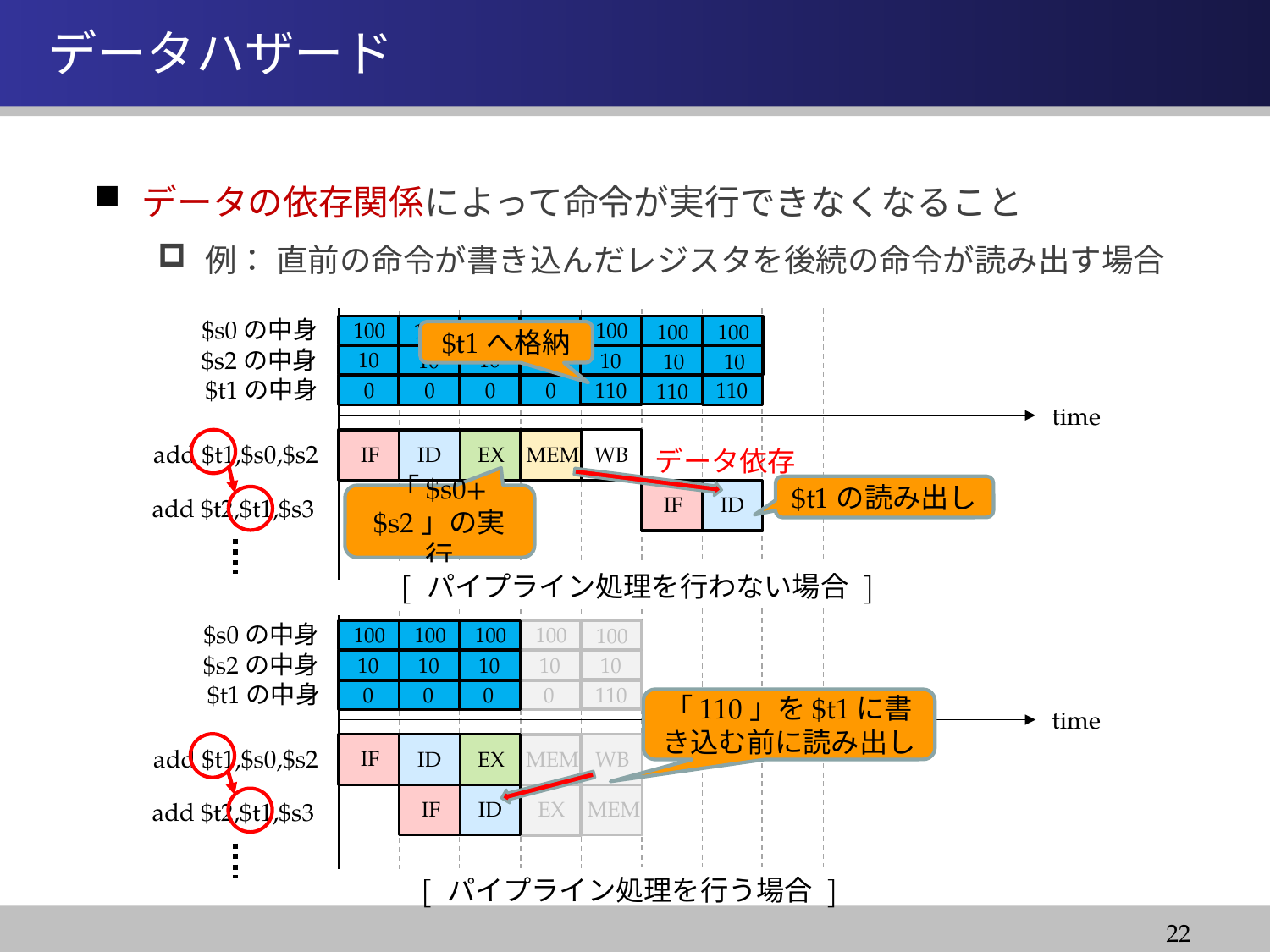

情報システム基盤学基礎１
# データハザード
データの依存関係によって命令が実行できなくなること
例： 直前の命令が書き込んだレジスタを後続の命令が読み出す場合
$s0の中身
100

100

10

0

10

110

100

10

0

100

10

0

100

10

0

IF

ID

EX

100
100

10
10

110
110

ID
IF
$t1へ格納
$s2の中身
$t1の中身
time

WB

MEM
add $t1,$s0,$s2
データ依存

$t1の読み出し
「$s0+$s2」の実行
add $t2,$t1,$s3

[ パイプライン処理を行わない場合 ]
$s0の中身
100

100

100

10

10

10

0

0

0

100

100

10

10

110

0

$s2の中身
$t1の中身
「110」を$t1に書き込む前に読み出し
time

IF

ID

EX

ID
IF

WB
MEM

MEM
EX
add $t1,$s0,$s2

add $t2,$t1,$s3
[ パイプライン処理を行う場合 ]
22